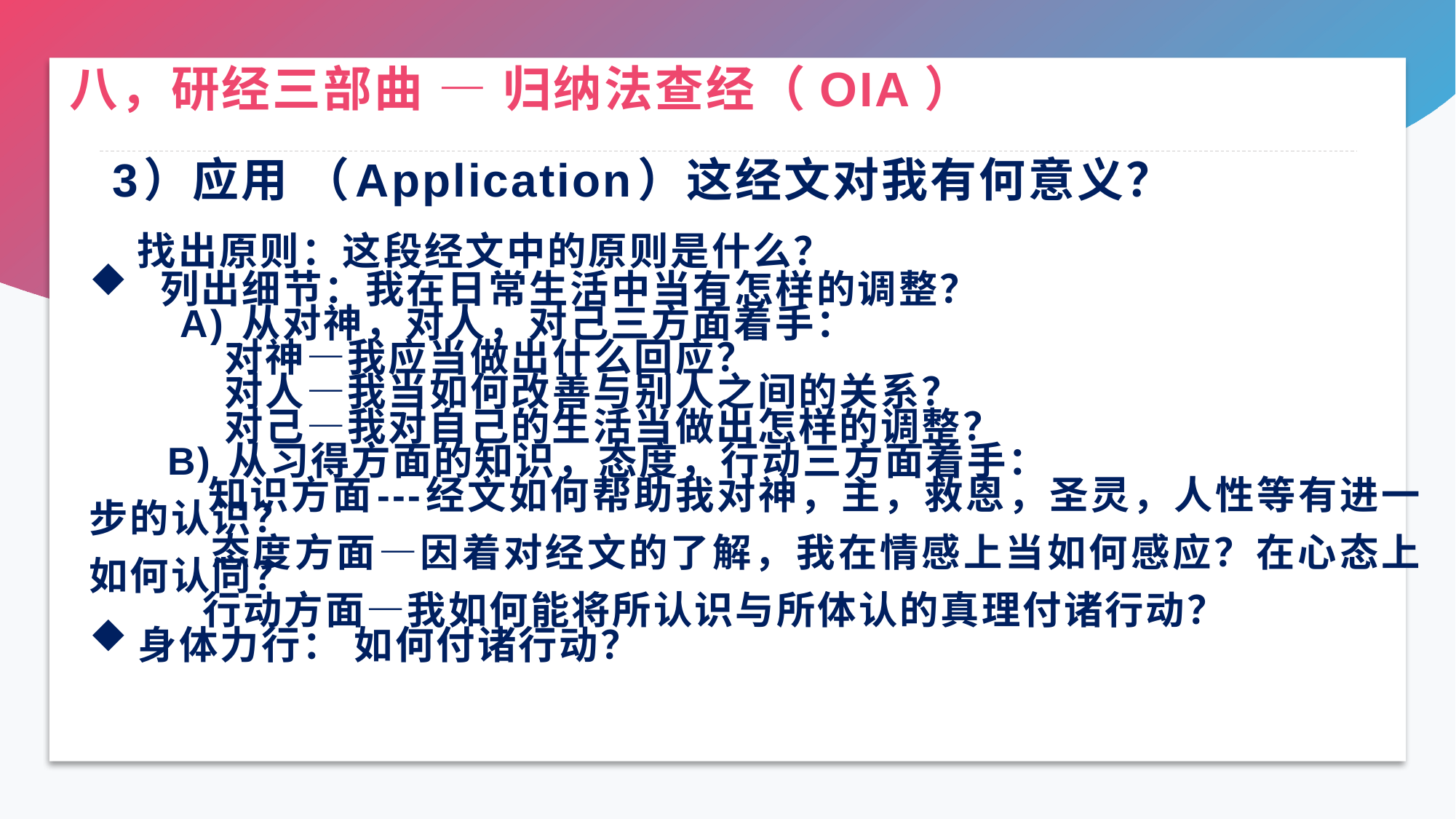

# 八，研经三部曲 — 归纳法查经（OIA）
3）应用 （Application）这经文对我有何意义？
  找出原则：这段经文中的原则是什么？
   列出细节：我在日常生活中当有怎样的调整？
       A) 从对神，对人，对己三方面着手：
            对神—我应当做出什么回应？
            对人—我当如何改善与别人之间的关系？
            对己—我对自己的生活当做出怎样的调整？
      B) 从习得方面的知识，态度，行动三方面着手：
          知识方面---经文如何帮助我对神，主，救恩，圣灵，人性等有进一步的认识？
          态度方面—因着对经文的了解，我在情感上当如何感应？在心态上如何认同？
          行动方面—我如何能将所认识与所体认的真理付诸行动？
 身体力行： 如何付诸行动？